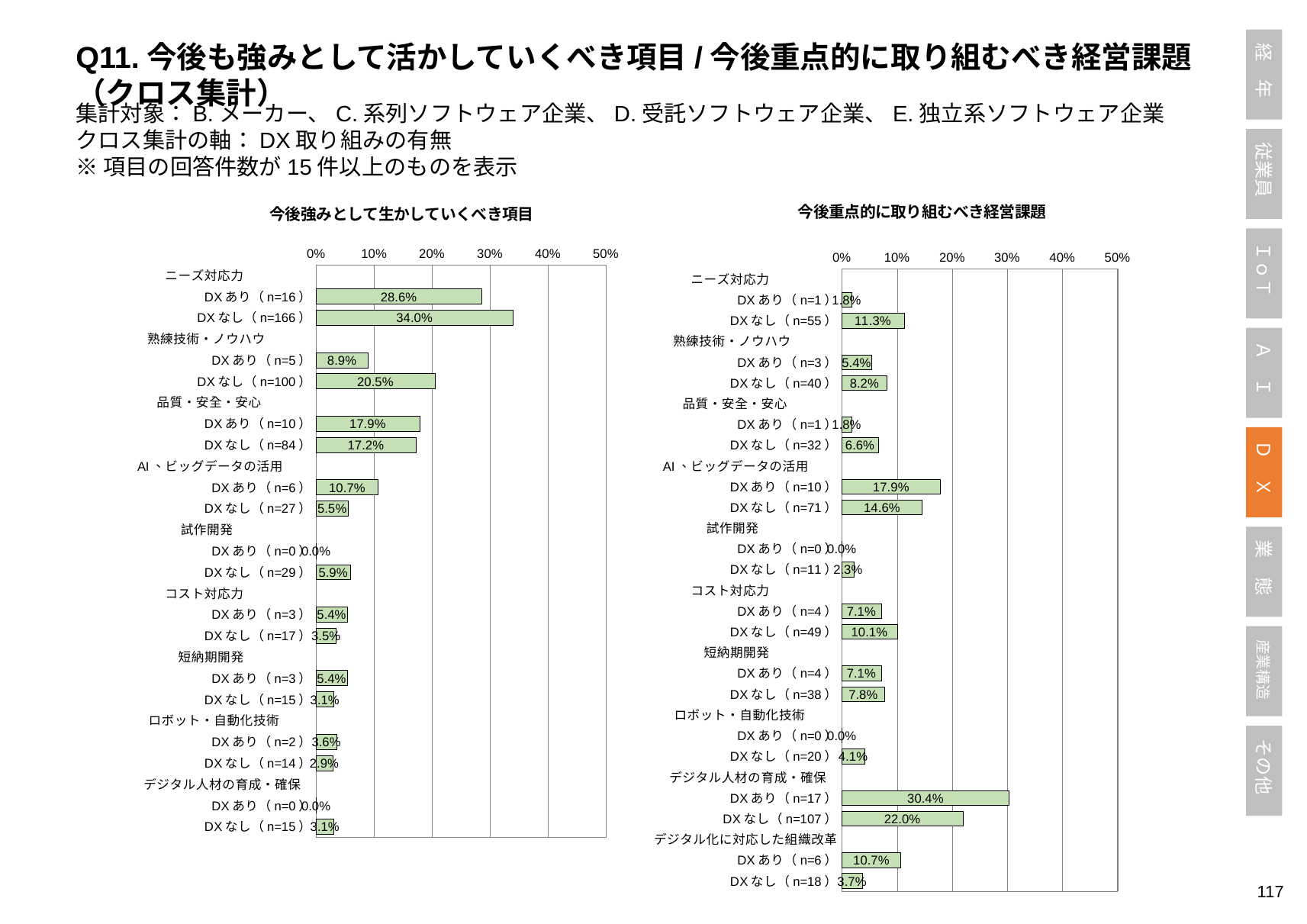

Q11.今後も強みとして活かしていくべき項目/今後重点的に取り組むべき経営課題（クロス集計）
集計対象：B.メーカー、C.系列ソフトウェア企業、D.受託ソフトウェア企業、E.独立系ソフトウェア企業
クロス集計の軸：DX取り組みの有無
※項目の回答件数が15件以上のものを表示

### Chart: 今後重点的に取り組むべき経営課題

| Category |  |
|---|---|
| ニーズ対応力                    | None |
| DXあり（n=1） | 0.017857142857142856 |
| DXなし（n=55） | 0.11293634496919917 |
| 熟練技術・ノウハウ              | None |
| DXあり（n=3） | 0.05357142857142857 |
| DXなし（n=40） | 0.08213552361396304 |
| 品質・安全・安心               | None |
| DXあり（n=1） | 0.017857142857142856 |
| DXなし（n=32） | 0.06570841889117043 |
| AI、ビッグデータの活用         | None |
| DXあり（n=10） | 0.17857142857142858 |
| DXなし（n=71） | 0.1457905544147844 |
| 試作開発                       | None |
| DXあり（n=0） | 0.0 |
| DXなし（n=11） | 0.022587268993839837 |
| コスト対応力                    | None |
| DXあり（n=4） | 0.07142857142857142 |
| DXなし（n=49） | 0.10061601642710473 |
| 短納期開発                    | None |
| DXあり（n=4） | 0.07142857142857142 |
| DXなし（n=38） | 0.07802874743326489 |
| ロボット・自動化技術          | None |
| DXあり（n=0） | 0.0 |
| DXなし（n=20） | 0.04106776180698152 |
| デジタル人材の育成・確保    | None |
| DXあり（n=17） | 0.30357142857142855 |
| DXなし（n=107） | 0.21971252566735114 |
| デジタル化に対応した組織改革 | None |
| DXあり（n=6） | 0.10714285714285714 |
| DXなし（n=18） | 0.03696098562628337 |

### Chart: 今後強みとして生かしていくべき項目

| Category |  |
|---|---|
| ニーズ対応力                    | None |
| DXあり（n=16） | 0.2857142857142857 |
| DXなし（n=166） | 0.3401639344262295 |
| 熟練技術・ノウハウ              | None |
| DXあり（n=5） | 0.08928571428571429 |
| DXなし（n=100） | 0.20491803278688525 |
| 品質・安全・安心               | None |
| DXあり（n=10） | 0.17857142857142858 |
| DXなし（n=84） | 0.1721311475409836 |
| AI、ビッグデータの活用         | None |
| DXあり（n=6） | 0.10714285714285714 |
| DXなし（n=27） | 0.055327868852459015 |
| 試作開発                       | None |
| DXあり（n=0） | 0.0 |
| DXなし（n=29） | 0.05942622950819672 |
| コスト対応力                    | None |
| DXあり（n=3） | 0.05357142857142857 |
| DXなし（n=17） | 0.03483606557377049 |
| 短納期開発                    | None |
| DXあり（n=3） | 0.05357142857142857 |
| DXなし（n=15） | 0.030737704918032786 |
| ロボット・自動化技術          | None |
| DXあり（n=2） | 0.03571428571428571 |
| DXなし（n=14） | 0.028688524590163935 |
| デジタル人材の育成・確保    | None |
| DXあり（n=0） | 0.0 |
| DXなし（n=15） | 0.030737704918032786 |
117